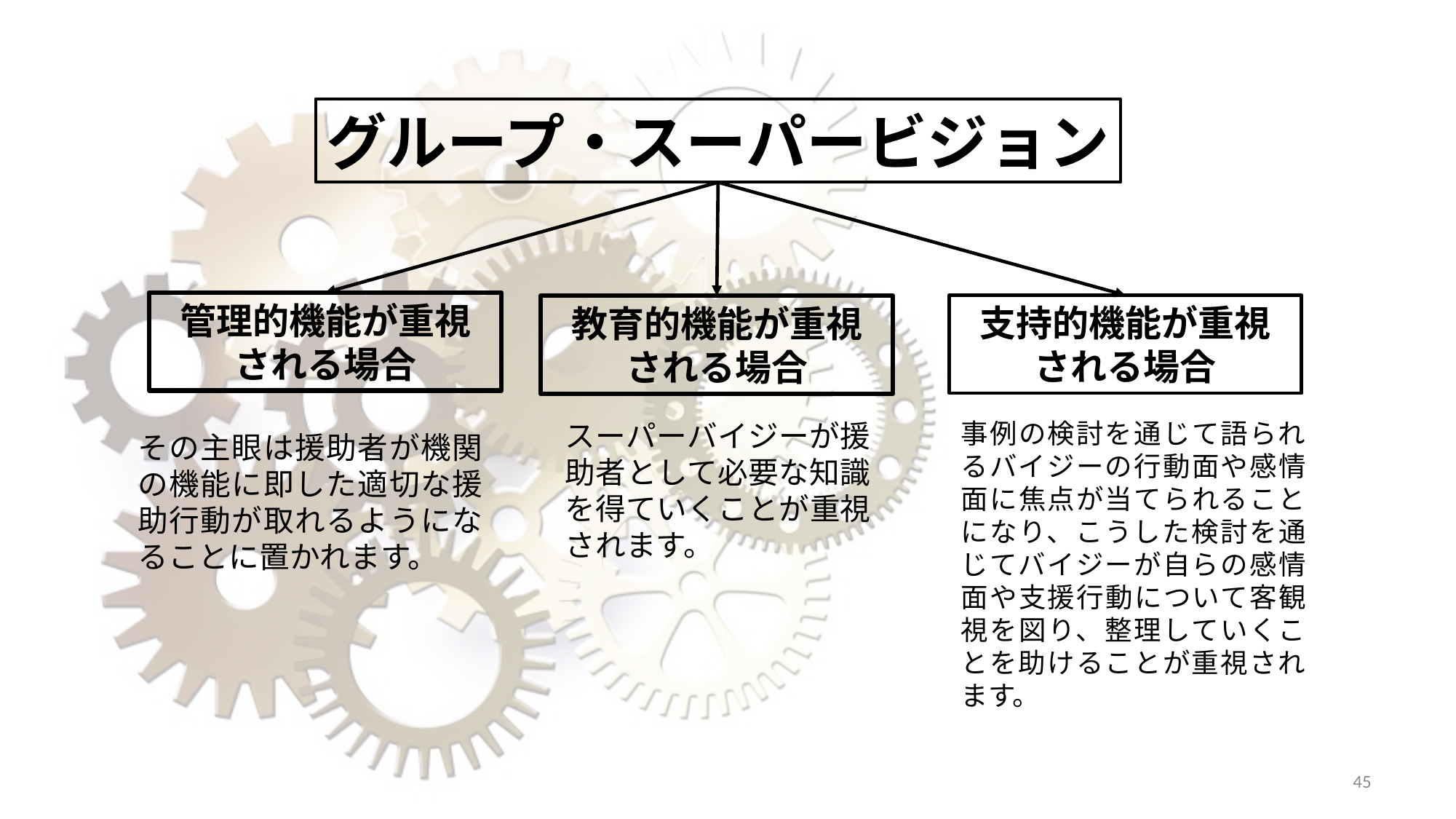

グループ・スーパービジョン
管理的機能が重視
される場合
支持的機能が重視
される場合
教育的機能が重視
される場合
スーパーバイジーが援助者として必要な知識を得ていくことが重視されます。
事例の検討を通じて語られるバイジーの行動面や感情面に焦点が当てられることになり、こうした検討を通じてバイジーが自らの感情面や支援行動について客観視を図り、整理していくことを助けることが重視されます。
その主眼は援助者が機関の機能に即した適切な援助行動が取れるようになることに置かれます。
45